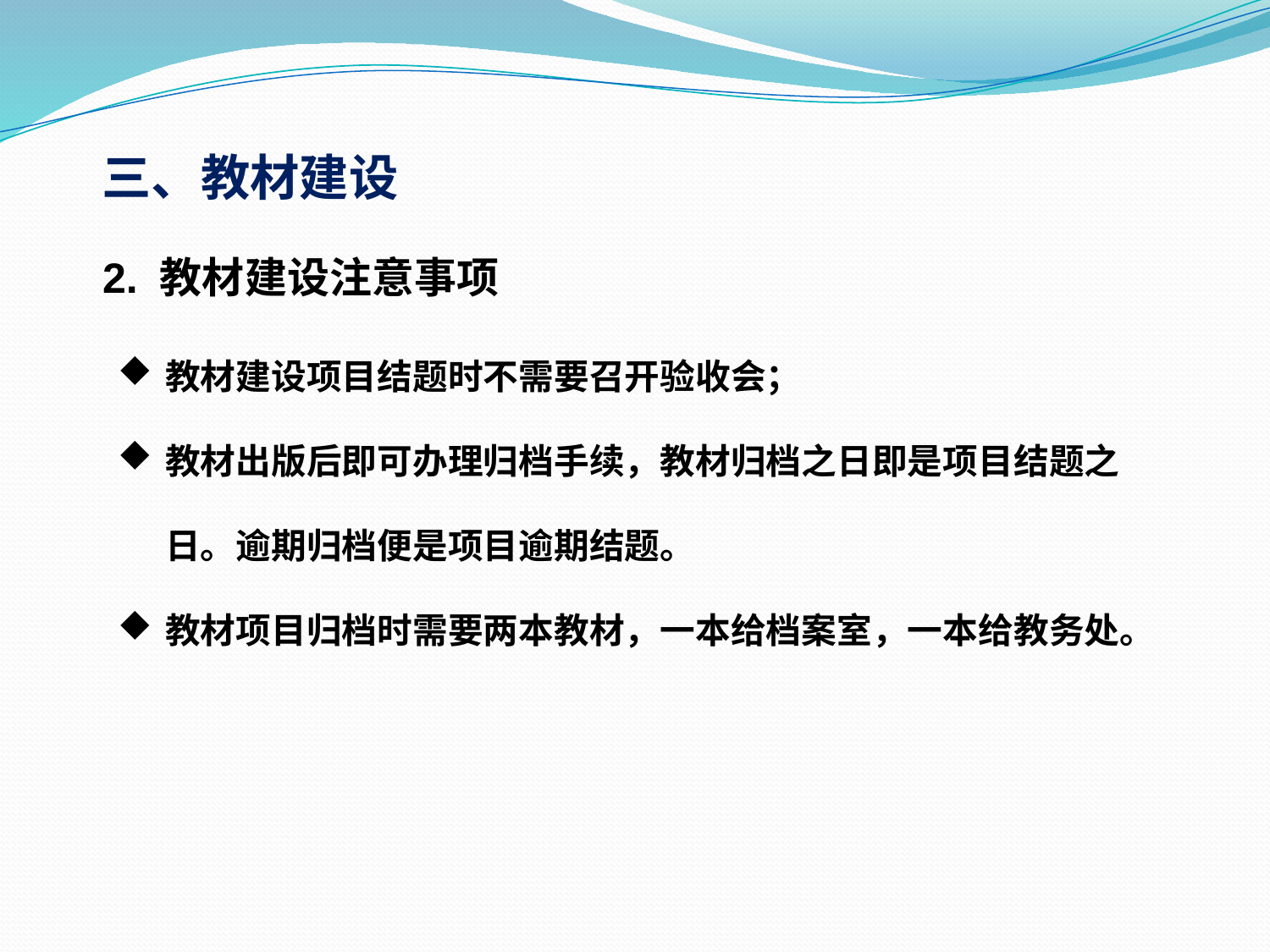

三、教材建设
2. 教材建设注意事项
教材建设项目结题时不需要召开验收会；
教材出版后即可办理归档手续，教材归档之日即是项目结题之日。逾期归档便是项目逾期结题。
教材项目归档时需要两本教材，一本给档案室，一本给教务处。